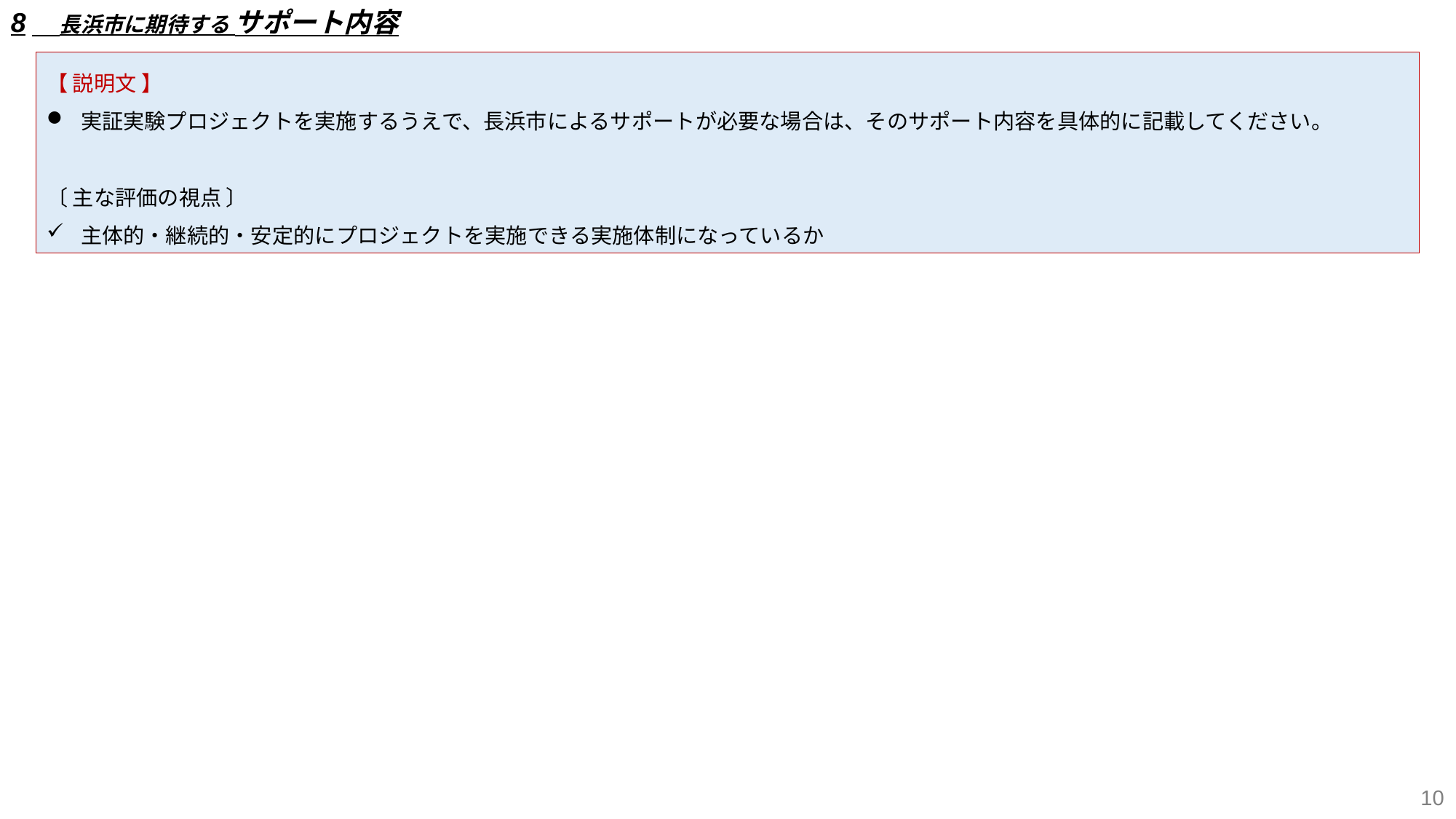

8　長浜市に期待する サポート内容
【 説明文 】
実証実験プロジェクトを実施するうえで、長浜市によるサポートが必要な場合は、そのサポート内容を具体的に記載してください。

〔 主な評価の視点 〕
主体的・継続的・安定的にプロジェクトを実施できる実施体制になっているか
10